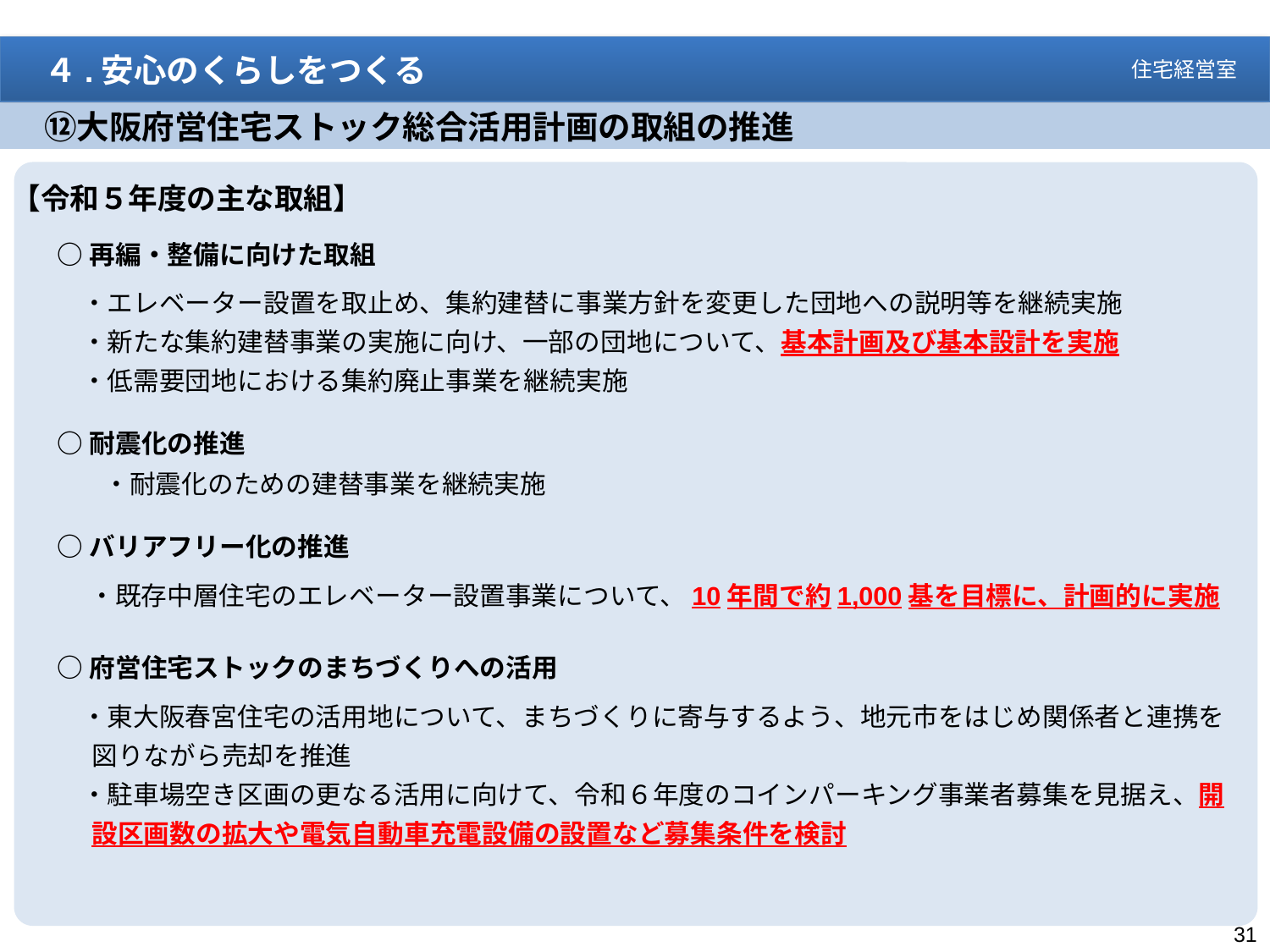

４.安心のくらしをつくる
住宅経営室
　⑫大阪府営住宅ストック総合活用計画の取組の推進

【令和５年度の主な取組】

○再編・整備に向けた取組
・エレベーター設置を取止め、集約建替に事業方針を変更した団地への説明等を継続実施
・新たな集約建替事業の実施に向け、一部の団地について、基本計画及び基本設計を実施
・低需要団地における集約廃止事業を継続実施

○耐震化の推進
・耐震化のための建替事業を継続実施

○バリアフリー化の推進
　 ・既存中層住宅のエレベーター設置事業について、10年間で約1,000基を目標に、計画的に実施

○府営住宅ストックのまちづくりへの活用
・東大阪春宮住宅の活用地について、まちづくりに寄与するよう、地元市をはじめ関係者と連携を図りながら売却を推進
・駐車場空き区画の更なる活用に向けて、令和６年度のコインパーキング事業者募集を見据え、開設区画数の拡大や電気自動車充電設備の設置など募集条件を検討
担当：住宅経営室
31